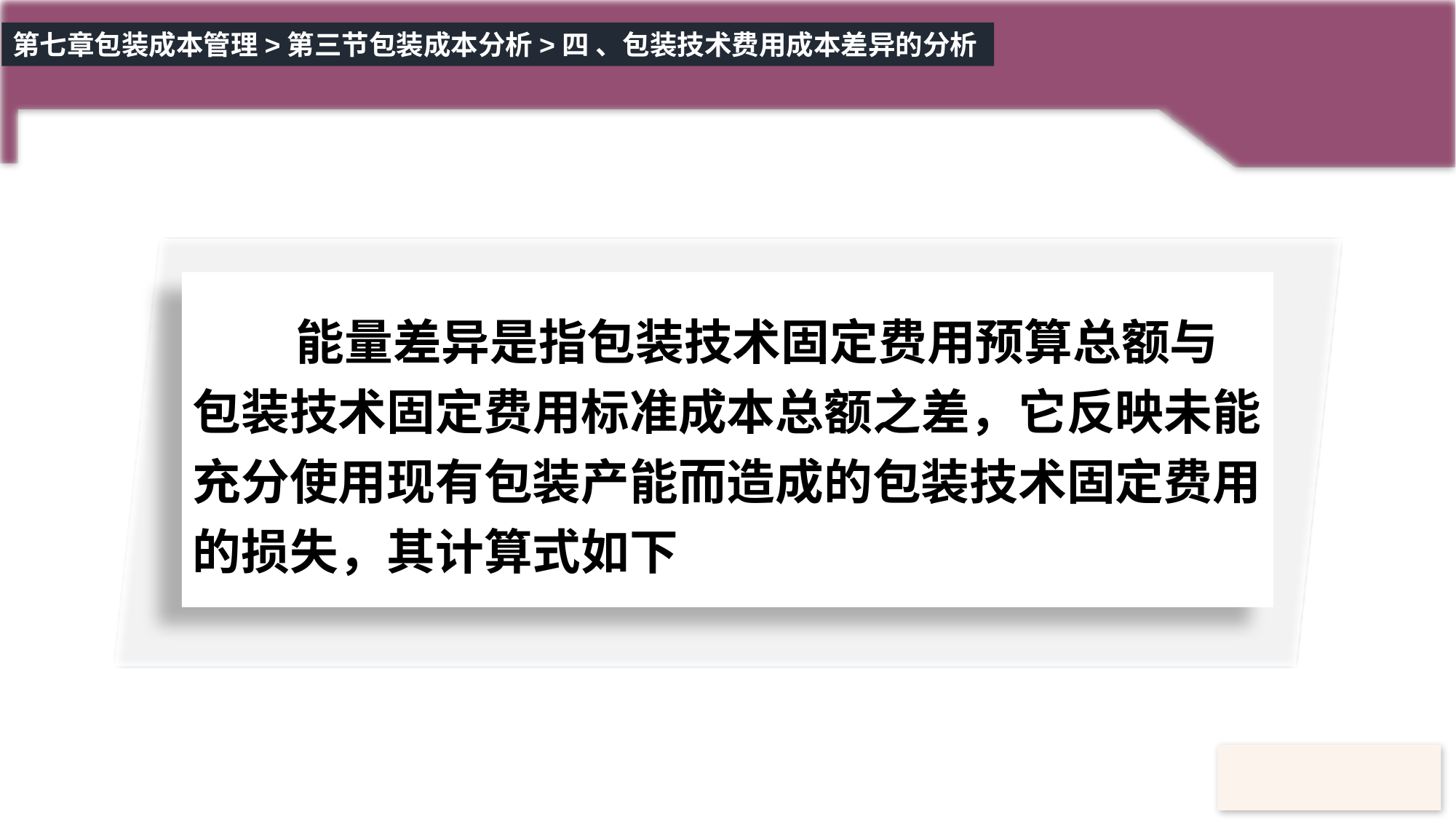

第七章包装成本管理>第三节包装成本分析>四 、包装技术费用成本差异的分析
#
能量差异是指包装技术固定费用预算总额与包装技术固定费用标准成本总额之差，它反映未能充分使用现有包装产能而造成的包装技术固定费用的损失，其计算式如下